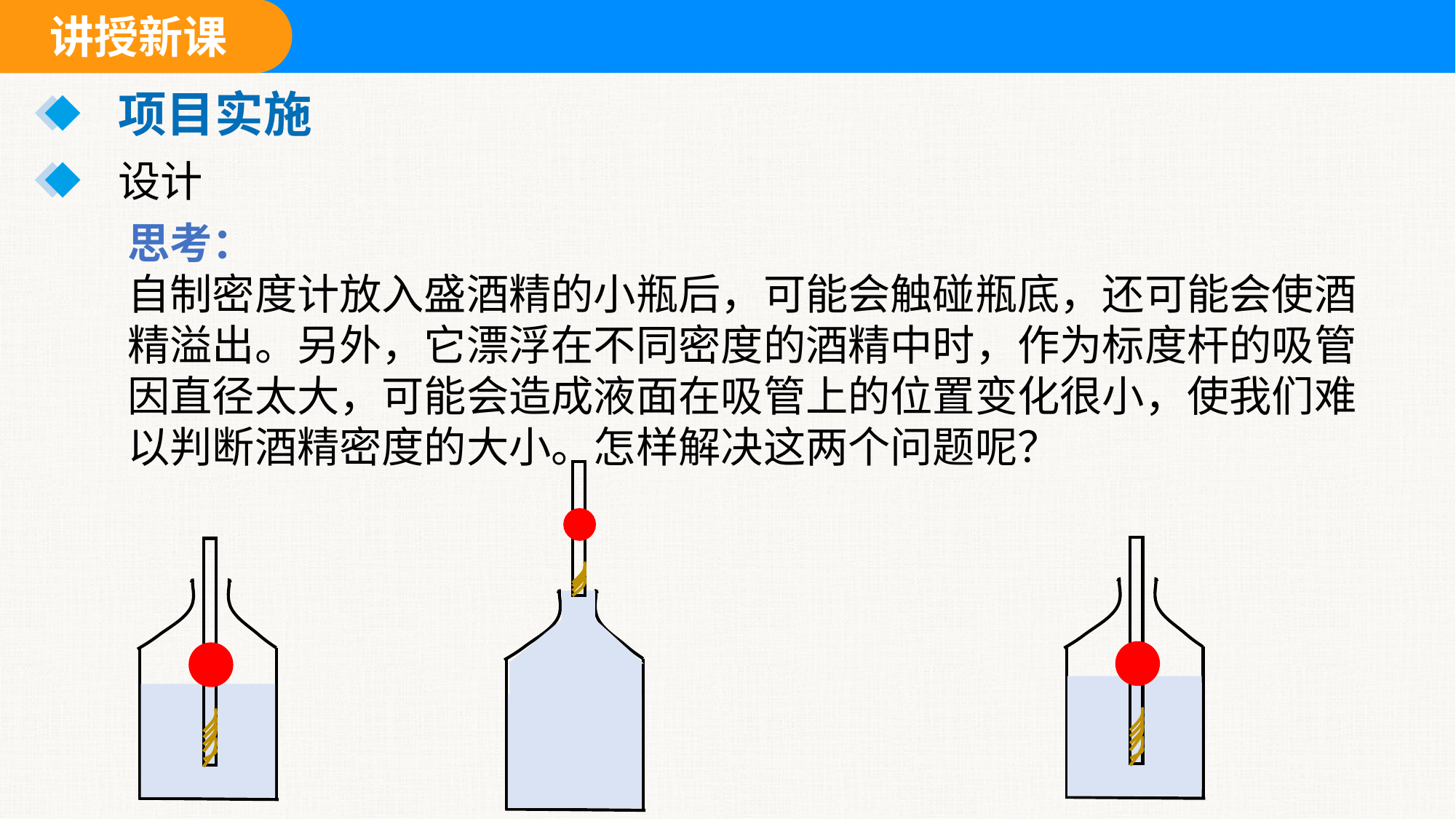

项目实施

设计

思考：
自制密度计放入盛酒精的小瓶后，可能会触碰瓶底，还可能会使酒精溢出。另外，它漂浮在不同密度的酒精中时，作为标度杆的吸管因直径太大，可能会造成液面在吸管上的位置变化很小，使我们难以判断酒精密度的大小。怎样解决这两个问题呢？